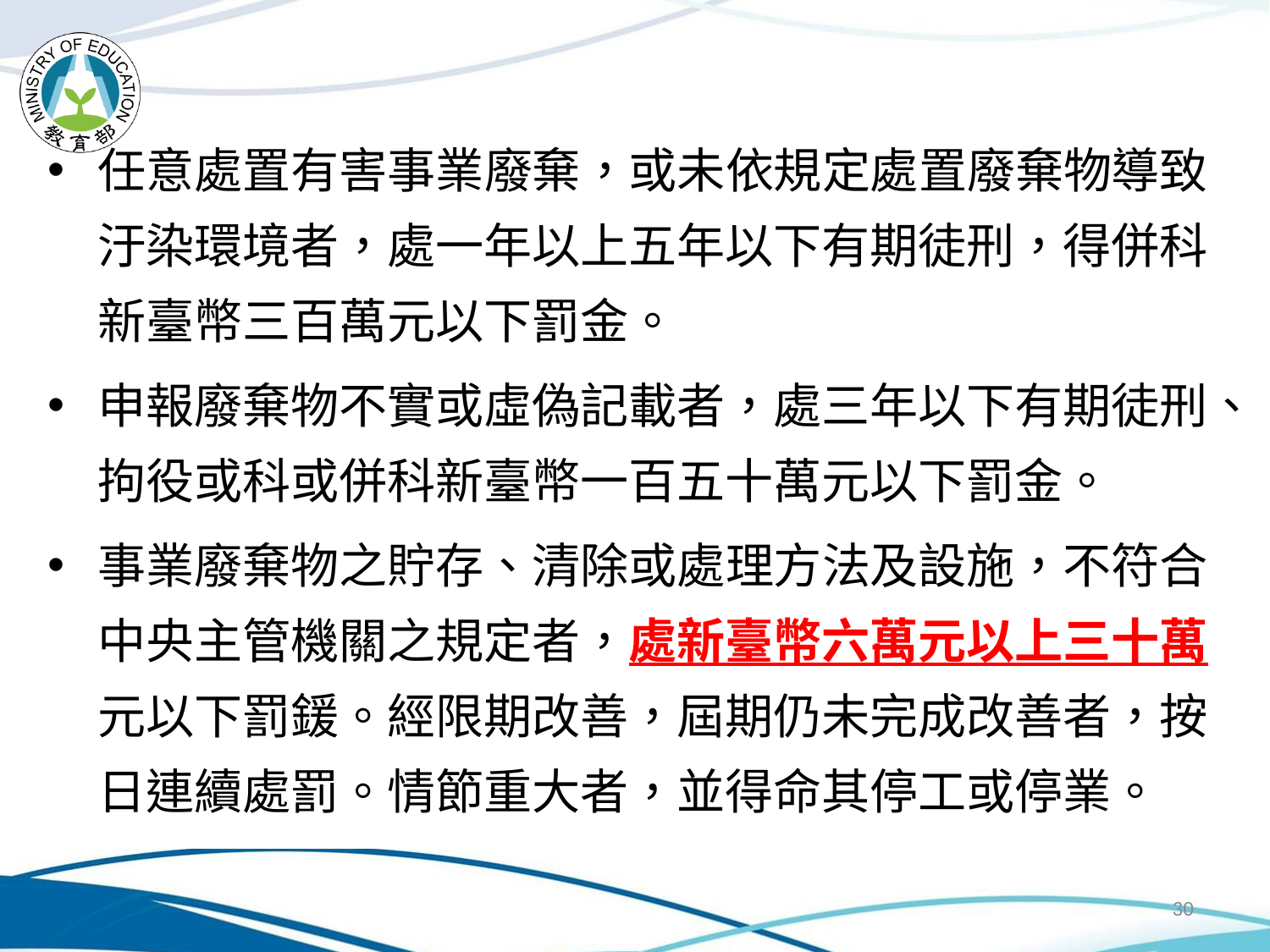

#
任意處置有害事業廢棄，或未依規定處置廢棄物導致汙染環境者，處一年以上五年以下有期徒刑，得併科新臺幣三百萬元以下罰金。
申報廢棄物不實或虛偽記載者，處三年以下有期徒刑、拘役或科或併科新臺幣一百五十萬元以下罰金。
事業廢棄物之貯存、清除或處理方法及設施，不符合中央主管機關之規定者，處新臺幣六萬元以上三十萬元以下罰鍰。經限期改善，屆期仍未完成改善者，按日連續處罰。情節重大者，並得命其停工或停業。

30